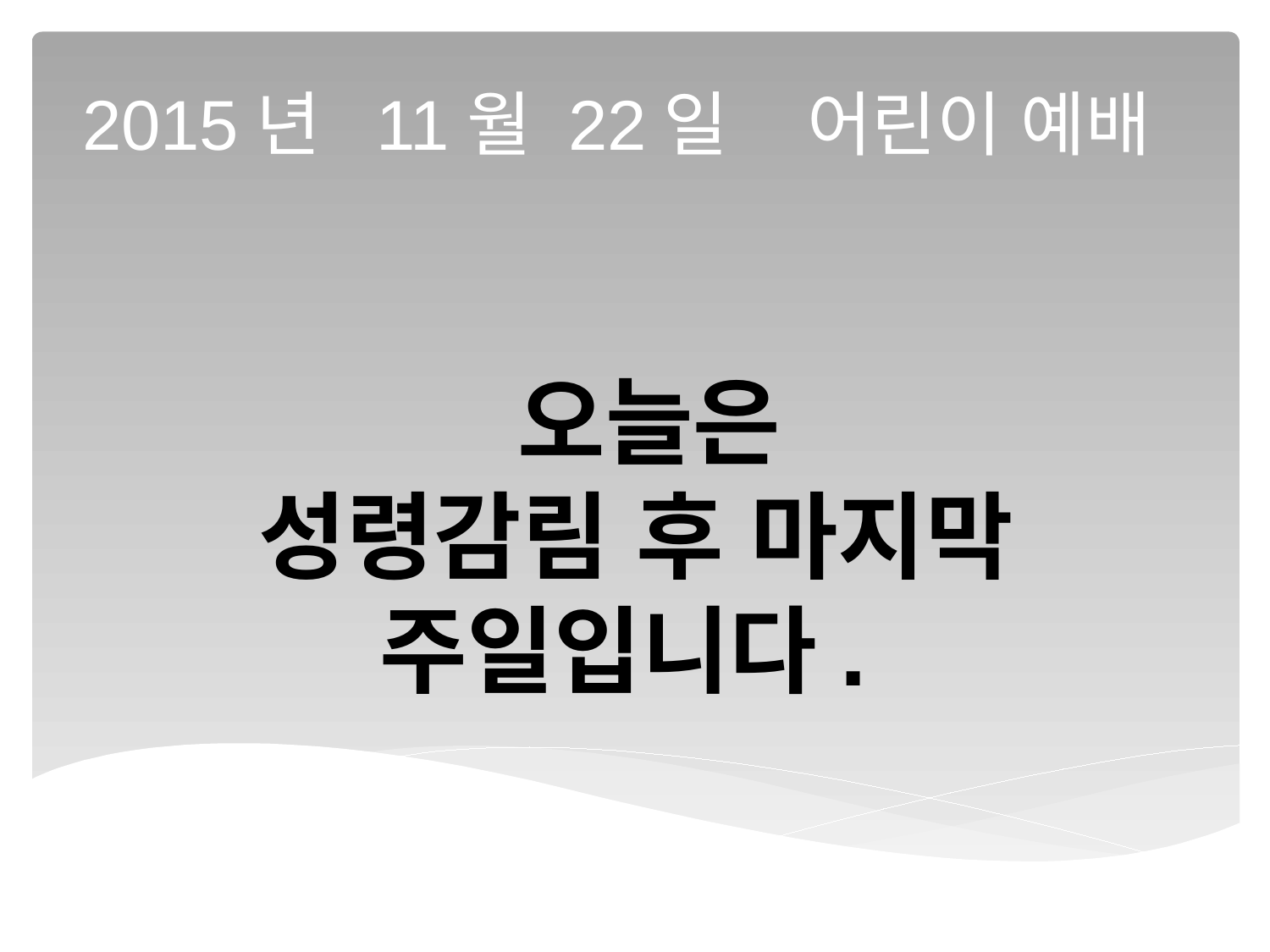

2015년  11월 22일    어린이 예배
오늘은
성령감림 후 마지막
주일입니다.